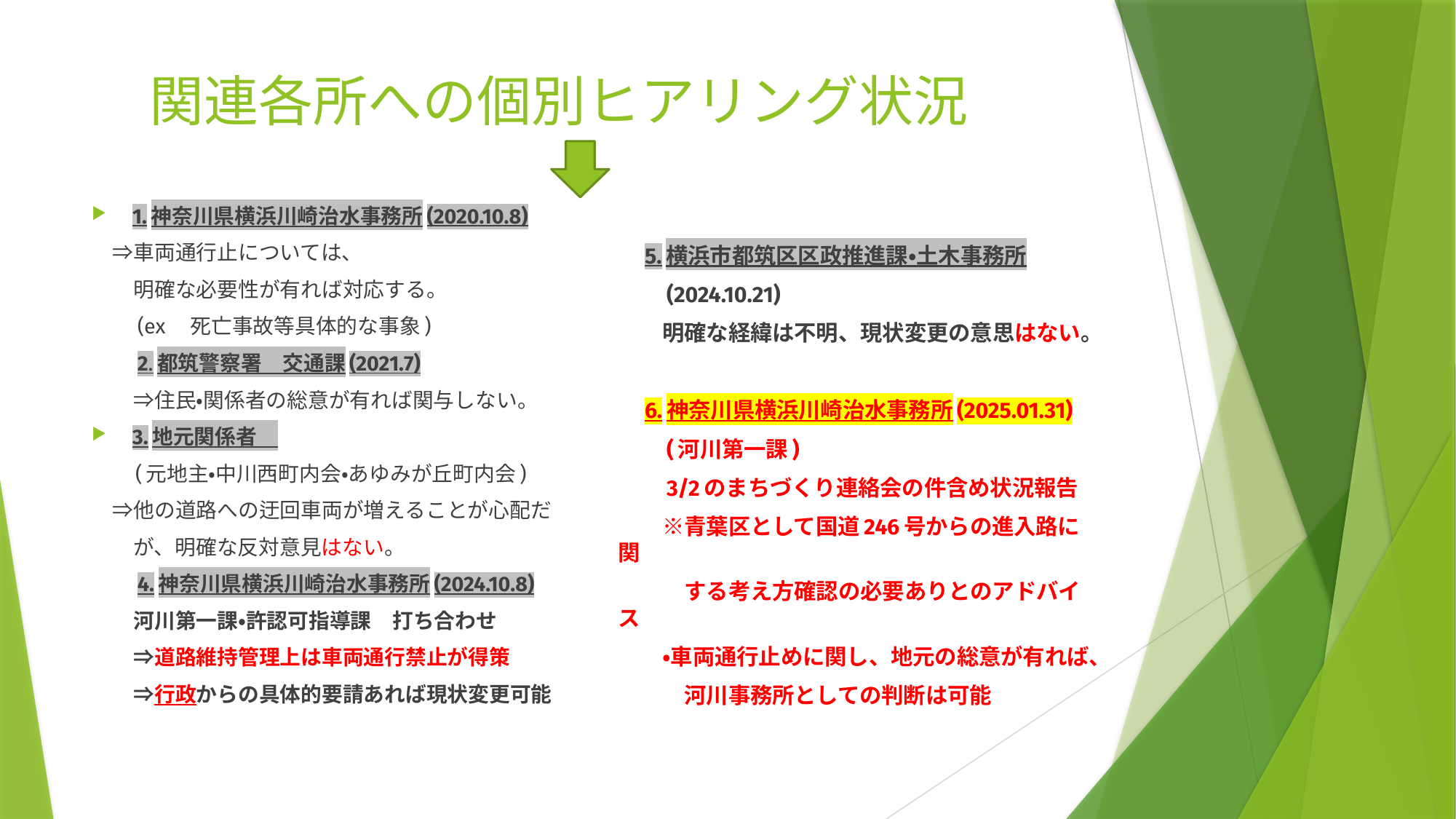

# 関連各所への個別ヒアリング状況

1.神奈川県横浜川崎治水事務所(2020.10.8)
　⇒車両通行止については、
　　明確な必要性が有れば対応する。
　　(ex　死亡事故等具体的な事象)
　　2.都筑警察署　交通課(2021.7)
　　⇒住民・関係者の総意が有れば関与しない。
3.地元関係者
　    (元地主・中川西町内会・あゆみが丘町内会)
　⇒他の道路への迂回車両が増えることが心配だ
　　が、明確な反対意見はない。
　　4.神奈川県横浜川崎治水事務所(2024.10.8)
　　河川第一課・許認可指導課　打ち合わせ
　　⇒道路維持管理上は車両通行禁止が得策
　　⇒行政からの具体的要請あれば現状変更可能

　5.横浜市都筑区区政推進課・土木事務所
　　(2024.10.21)
　　明確な経緯は不明、現状変更の意思はない。

　6.神奈川県横浜川崎治水事務所(2025.01.31)
　　(河川第一課)
　　3/2のまちづくり連絡会の件含め状況報告
　　※青葉区として国道246号からの進入路に関
　　　する考え方確認の必要ありとのアドバイス
　　・車両通行止めに関し、地元の総意が有れば、
　　　河川事務所としての判断は可能